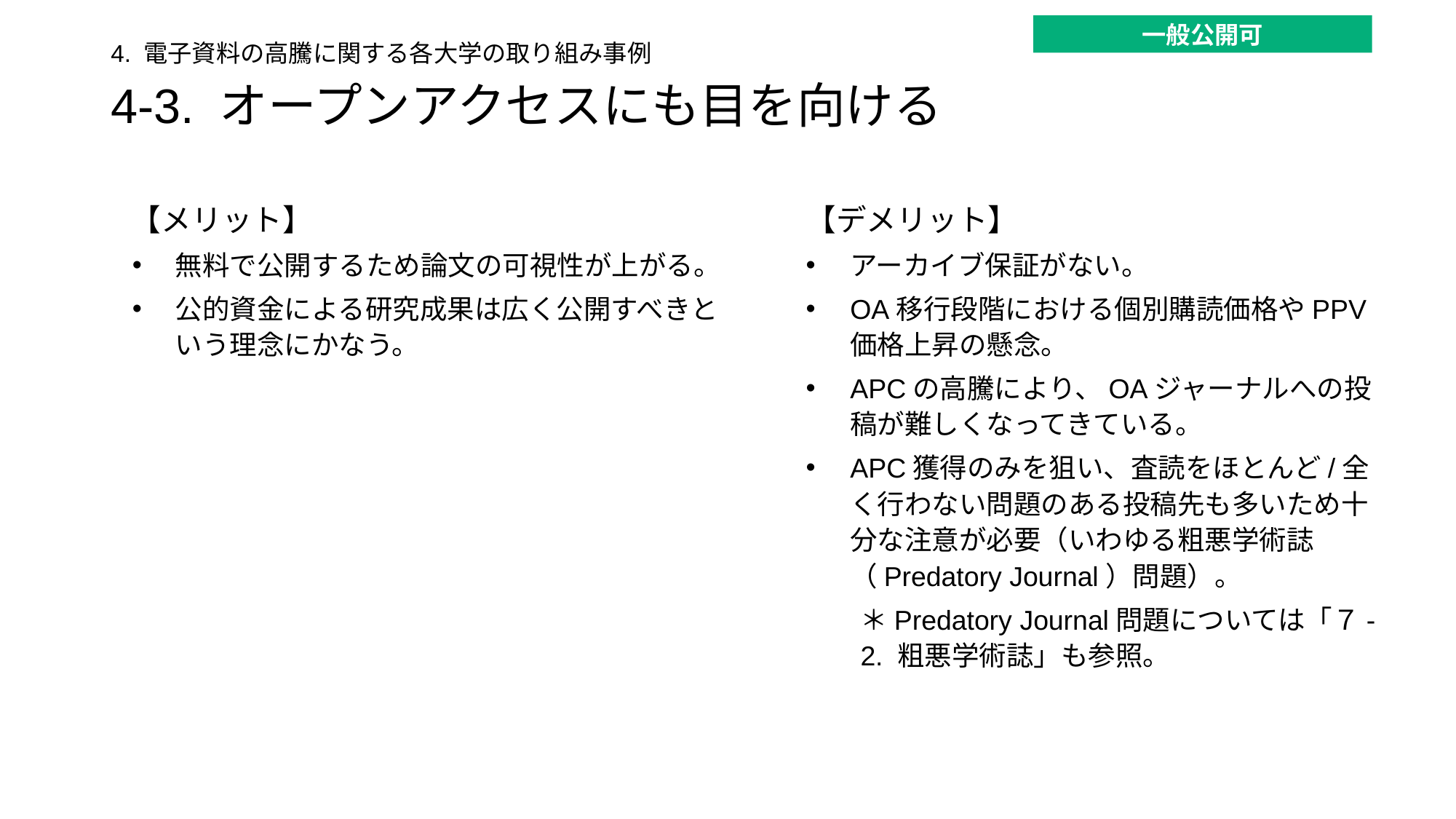

一般公開可
4. 電子資料の高騰に関する各大学の取り組み事例
4-3. オープンアクセスにも目を向ける
【メリット】
無料で公開するため論文の可視性が上がる。
公的資金による研究成果は広く公開すべきという理念にかなう。

【デメリット】
アーカイブ保証がない。
OA移行段階における個別購読価格やPPV価格上昇の懸念。
APCの高騰により、OAジャーナルへの投稿が難しくなってきている。
APC獲得のみを狙い、査読をほとんど/全く行わない問題のある投稿先も多いため十分な注意が必要（いわゆる粗悪学術誌（Predatory Journal）問題）。
＊Predatory Journal問題については「７-2. 粗悪学術誌」も参照。